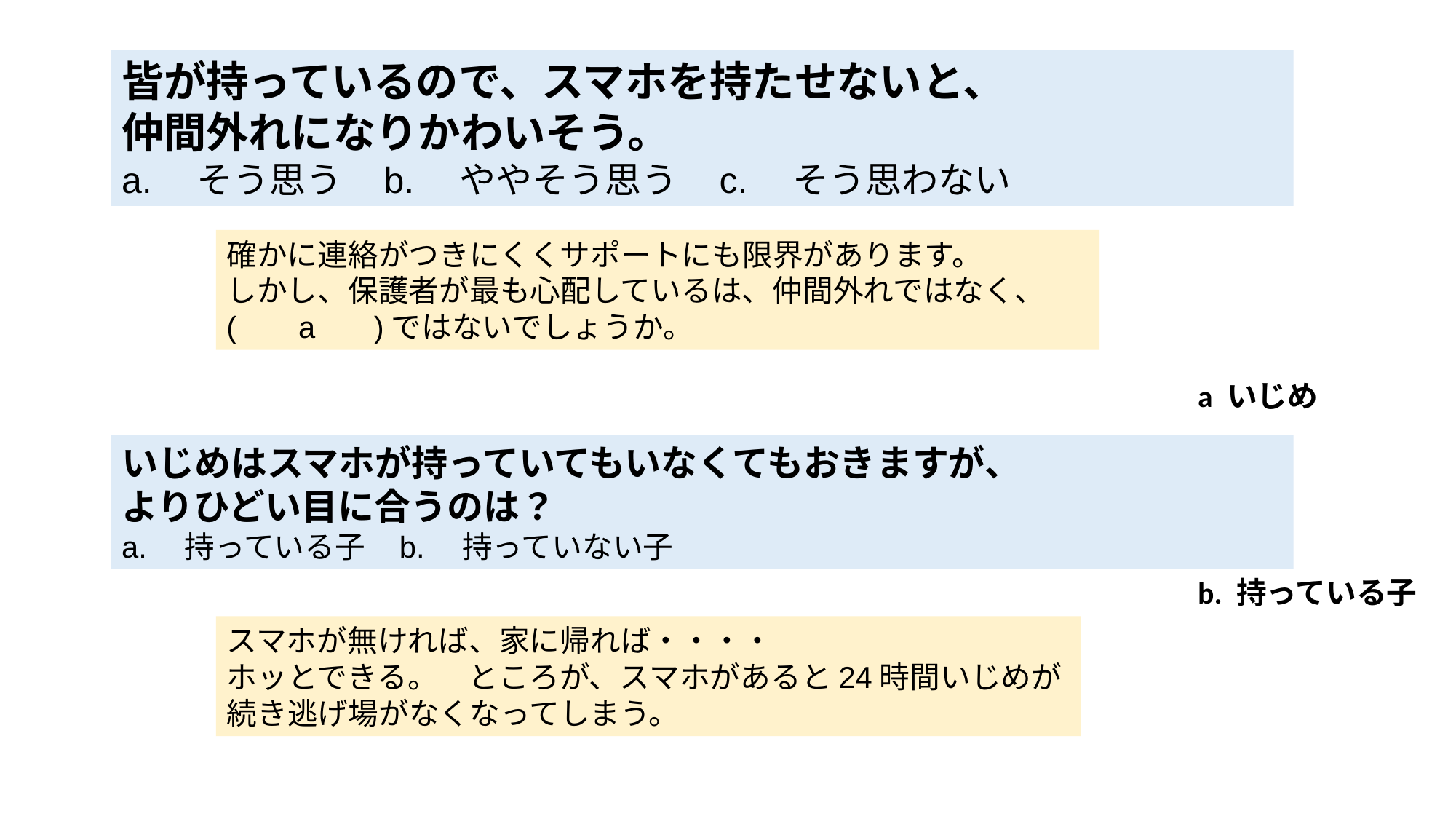

皆が持っているので、スマホを持たせないと、
仲間外れになりかわいそう。
a.　そう思う    b.　ややそう思う    c.　そう思わない
確かに連絡がつきにくくサポートにも限界があります。
しかし、保護者が最も心配しているは、仲間外れではなく、
(  　a　  )ではないでしょうか。

a いじめ
いじめはスマホが持っていてもいなくてもおきますが、
よりひどい目に合うのは？
a.　持っている子    b.　持っていない子
b. 持っている子
スマホが無ければ、家に帰れば・・・・
ホッとできる。　ところが、スマホがあると24時間いじめが続き逃げ場がなくなってしまう。